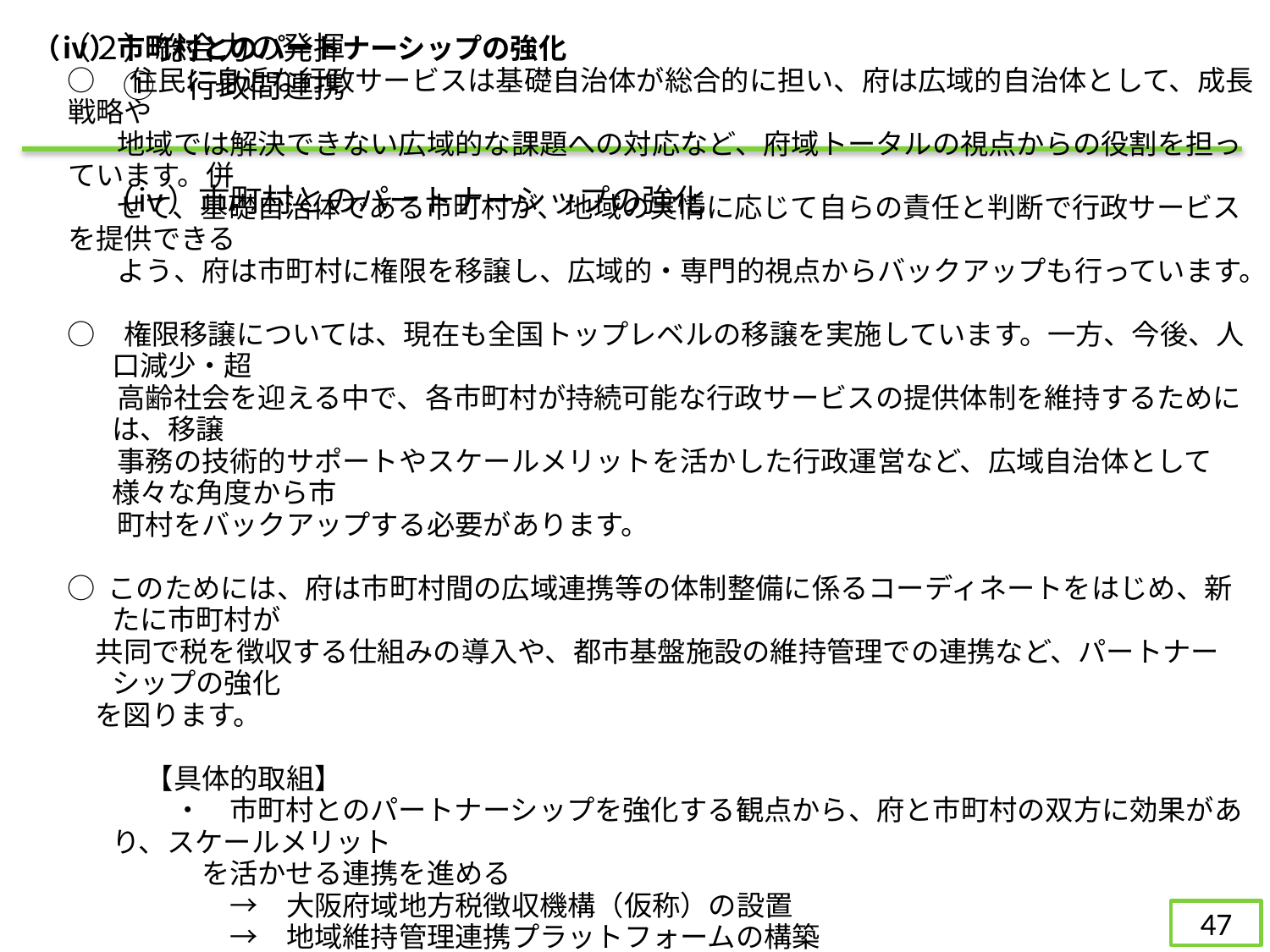

（２）総合力の発揮
　　①　行政間連携
     （ⅳ）市町村とのパートナーシップの強化

（ⅳ）市町村とのパートナーシップの強化
　 ○　 住民に身近な行政サービスは基礎自治体が総合的に担い、府は広域的自治体として、成長戦略や
　　　地域では解決できない広域的な課題への対応など、府域トータルの視点からの役割を担っています。併
　　　せて、基礎自治体である市町村が、地域の実情に応じて自らの責任と判断で行政サービスを提供できる
　　　よう、府は市町村に権限を移譲し、広域的・専門的視点からバックアップも行っています。

　 ○　権限移譲については、現在も全国トップレベルの移譲を実施しています。一方、今後、人口減少・超
　　　高齢社会を迎える中で、各市町村が持続可能な行政サービスの提供体制を維持するためには、移譲
　　　事務の技術的サポートやスケールメリットを活かした行政運営など、広域自治体として様々な角度から市
　　　町村をバックアップする必要があります。

　 ○  このためには、府は市町村間の広域連携等の体制整備に係るコーディネートをはじめ、新たに市町村が
　　 共同で税を徴収する仕組みの導入や、都市基盤施設の維持管理での連携など、パートナーシップの強化
　　 を図ります。

　　　　【具体的取組】
　　　　　・　市町村とのパートナーシップを強化する観点から、府と市町村の双方に効果があり、スケールメリット
　　　　　　を活かせる連携を進める
　　　　　　　→　大阪府域地方税徴収機構（仮称）の設置
　　　　　　　→　地域維持管理連携プラットフォームの構築
　　　　　・　事務の効率化と併せて、市町村の水平連携の推進をサポートする
　　　　　　　→　市町村の自治体クラウド導入へのサポート
　　　　　　　→　市町村間の広域連携等の体制整備に係るコーディネート

47